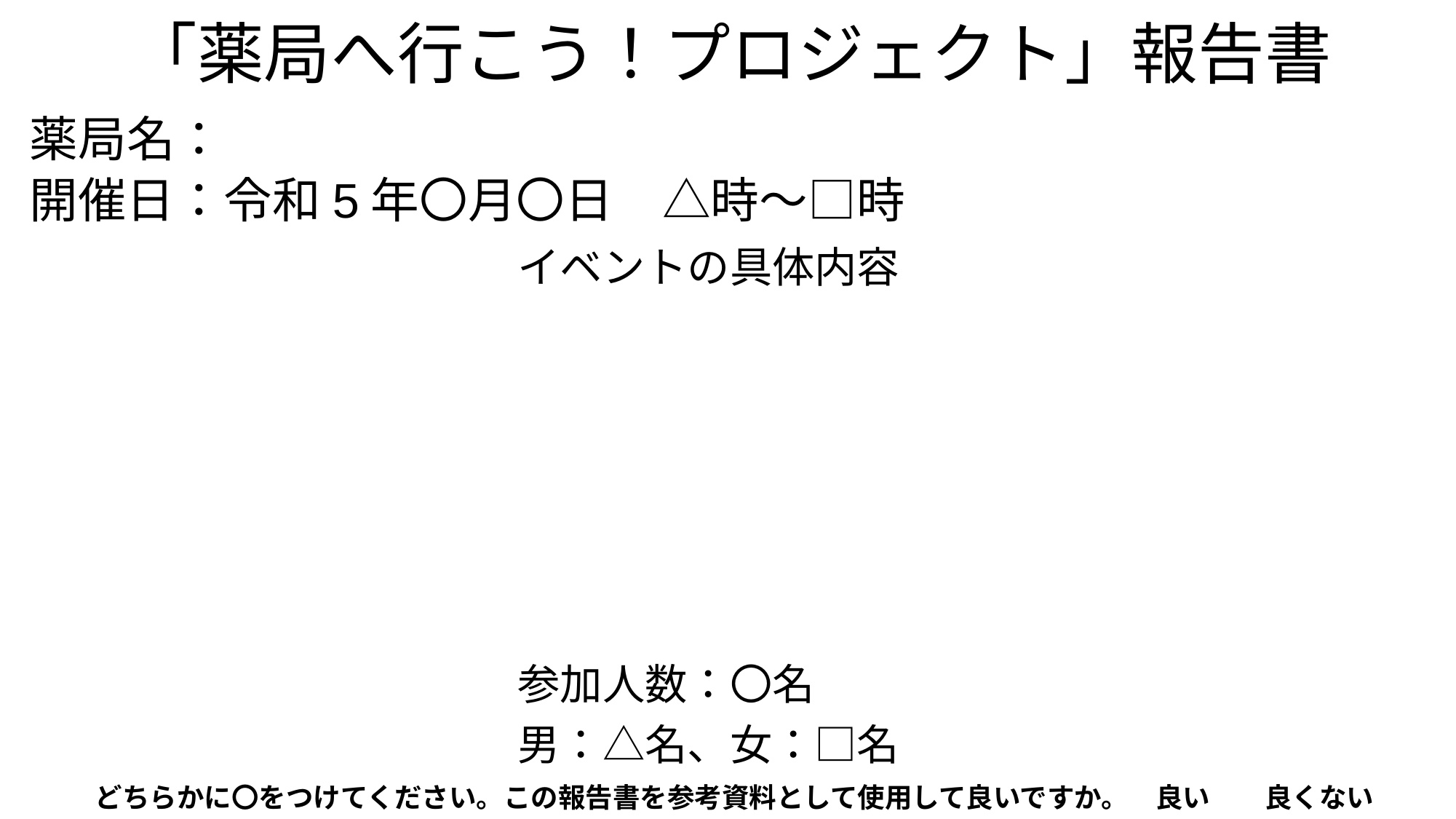

# 「薬局へ行こう！プロジェクト」報告書
薬局名：
開催日：令和5年〇月〇日　△時～□時
イベントの具体内容

参加人数：〇名
男：△名、女：□名
どちらかに〇をつけてください。この報告書を参考資料として使用して良いですか。　良い　　良くない